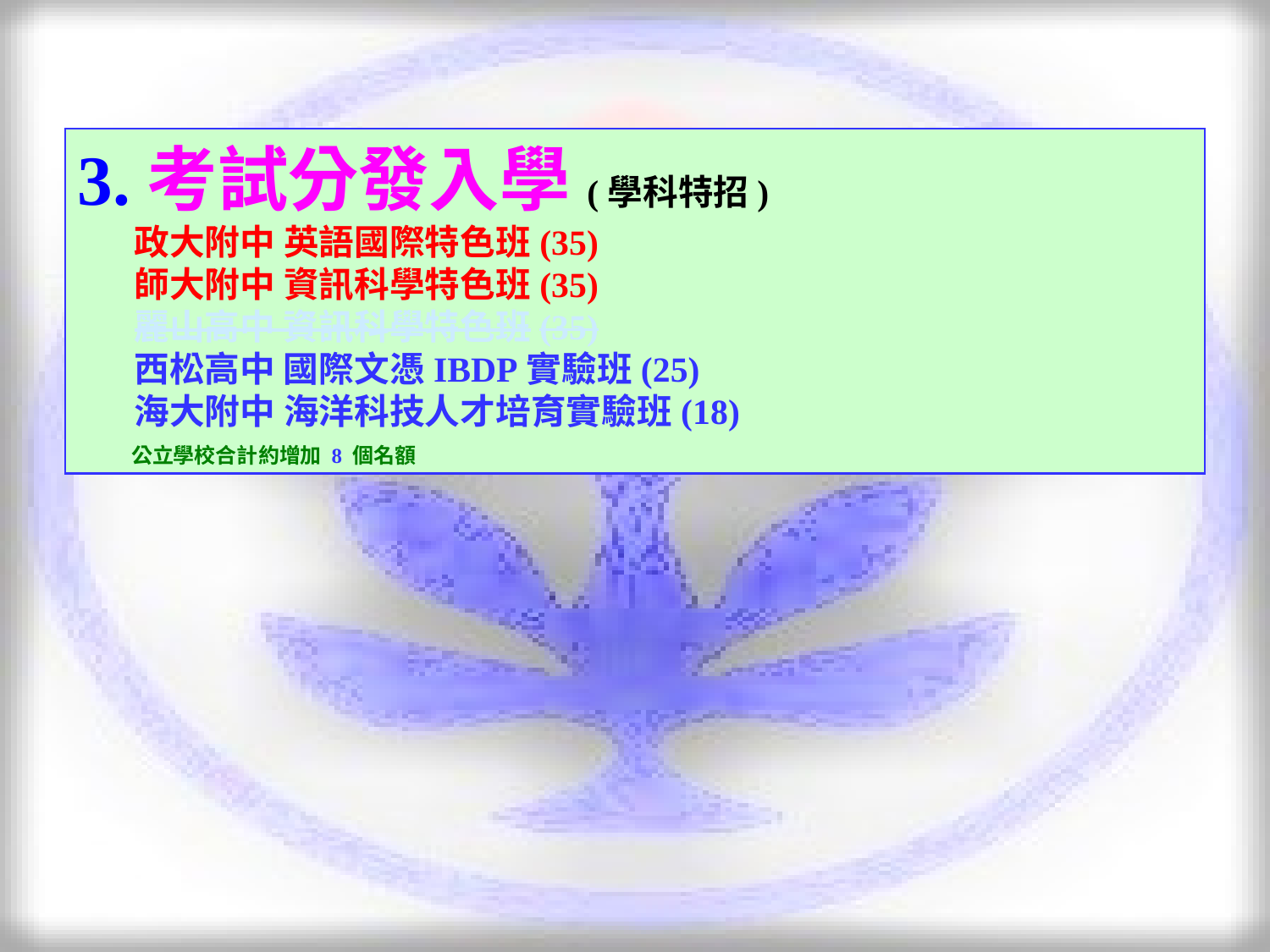

3.考試分發入學(學科特招)
      政大附中 英語國際特色班(35)
      師大附中 資訊科學特色班(35)
      麗山高中 資訊科學特色班(35)
      西松高中 國際文憑IBDP實驗班(25)
      海大附中 海洋科技人才培育實驗班(18)
          公立學校合計約增加 8 個名額